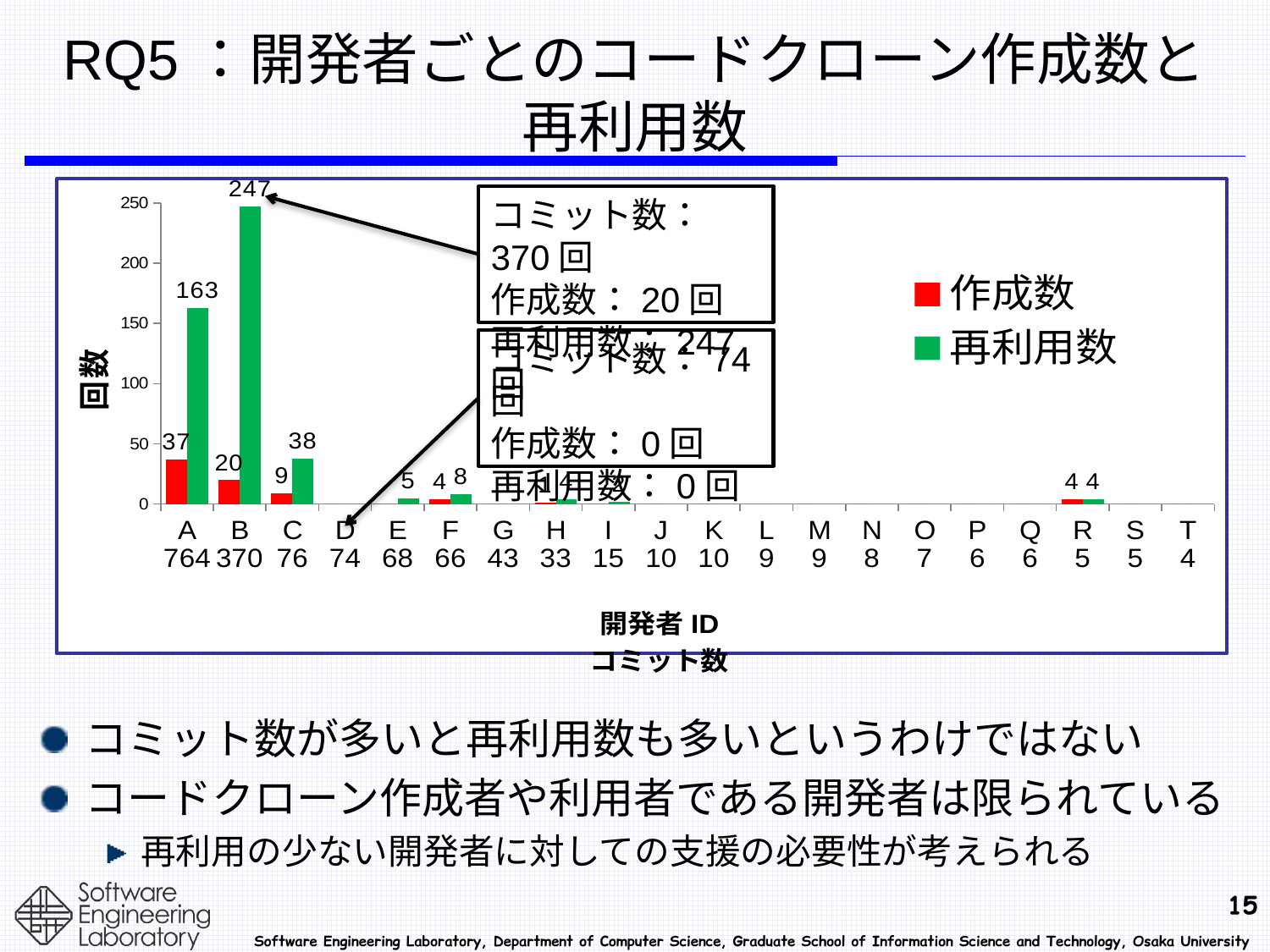

# RQ5：開発者ごとのコードクローン作成数と再利用数

### Chart

| Category | 作成数 | 再利用数 |
|---|---|---|
| A
764 | 37.0 | 163.0 |
| B
370 | 20.0 | 247.0 |
| C
76 | 9.0 | 38.0 |
| D
74 | 0.0 | 0.0 |
| E
68 | 0.0 | 5.0 |
| F
66 | 4.0 | 8.0 |
| G
43 | 0.0 | 0.0 |
| H
33 | 1.0 | 4.0 |
| I
15 | 0.0 | 2.0 |
| J
10 | 0.0 | 0.0 |
| K
10 | 0.0 | 0.0 |
| L
9 | 0.0 | 0.0 |
| M
9 | 0.0 | 0.0 |
| N
8 | 0.0 | 0.0 |
| O
7 | 0.0 | 0.0 |
| P
6 | 0.0 | 0.0 |
| Q
6 | 0.0 | 0.0 |
| R
5 | 4.0 | 4.0 |
| S
5 | 0.0 | 0.0 |
| T
4 | 0.0 | 0.0 |
コミット数：370回
作成数：20回
再利用数：247回
コミット数：74回
作成数：0回
再利用数：0回
コミット数が多いと再利用数も多いというわけではない
コードクローン作成者や利用者である開発者は限られている
再利用の少ない開発者に対しての支援の必要性が考えられる